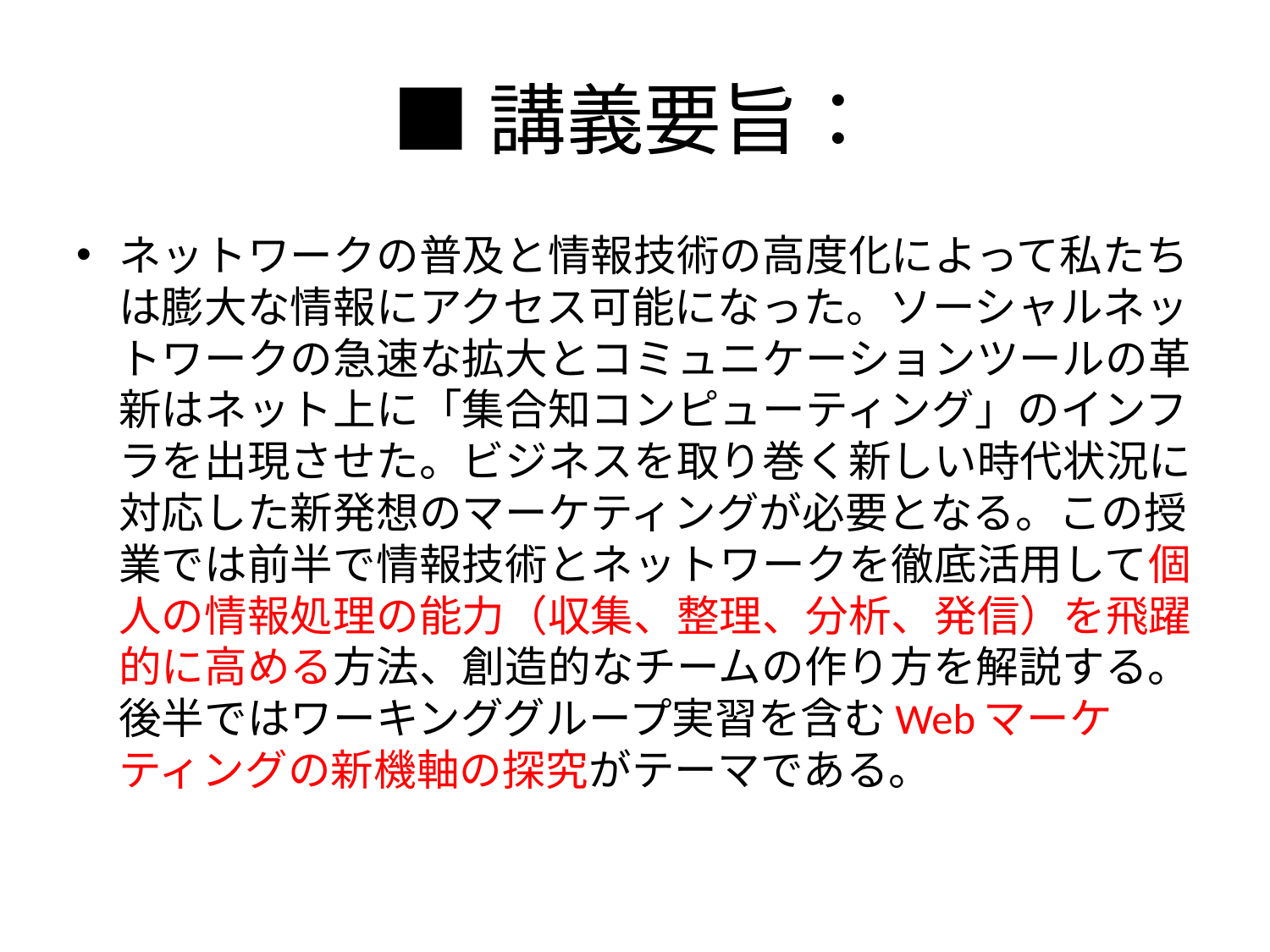

# ■講義要旨：
ネットワークの普及と情報技術の高度化によって私たちは膨大な情報にアクセス可能になった。ソーシャルネットワークの急速な拡大とコミュニケーションツールの革新はネット上に「集合知コンピューティング」のインフラを出現させた。ビジネスを取り巻く新しい時代状況に対応した新発想のマーケティングが必要となる。この授業では前半で情報技術とネットワークを徹底活用して個人の情報処理の能力（収集、整理、分析、発信）を飛躍的に高める方法、創造的なチームの作り方を解説する。後半ではワーキンググループ実習を含むWebマーケティングの新機軸の探究がテーマである。